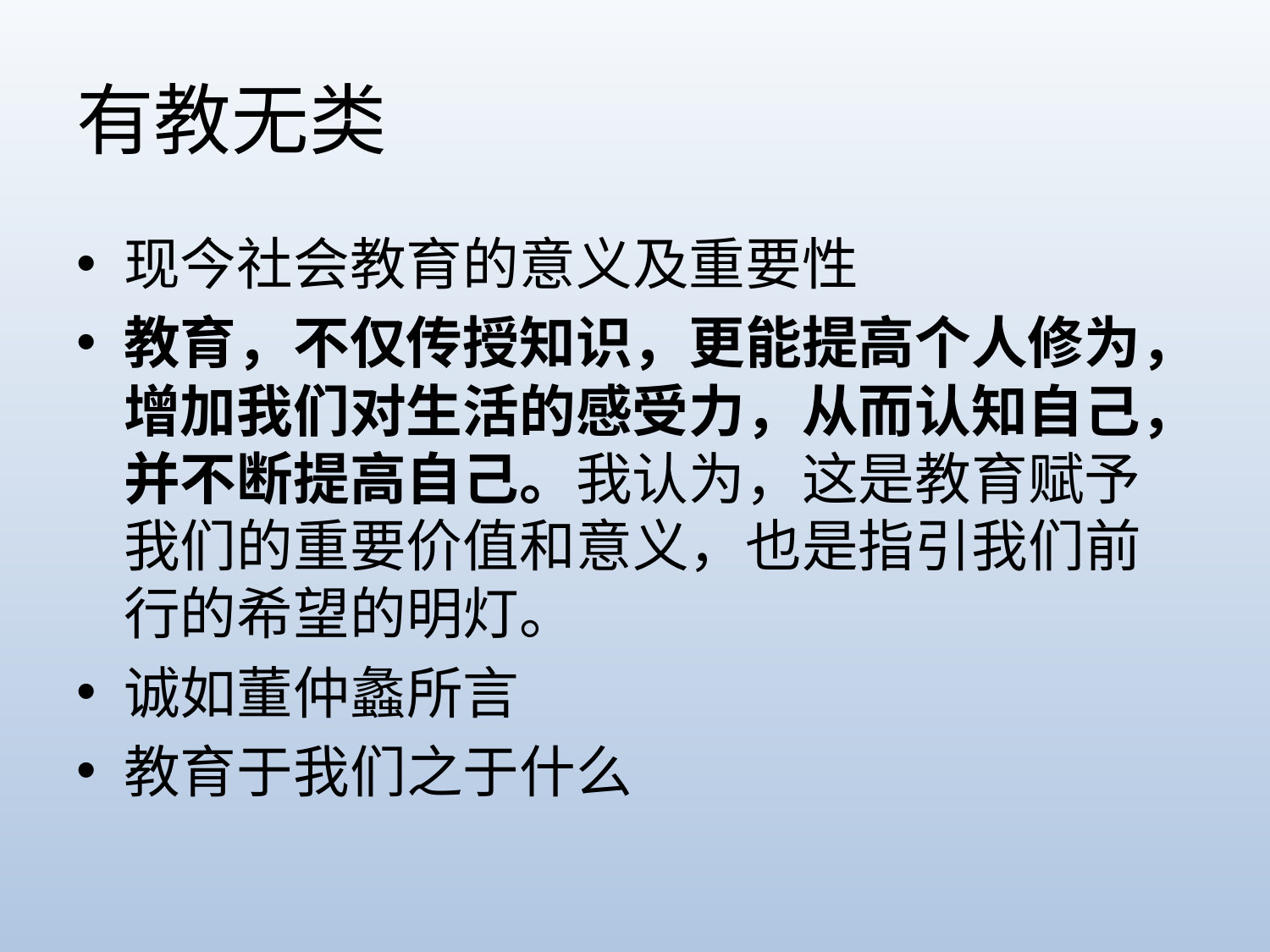

# 有教无类
现今社会教育的意义及重要性
教育，不仅传授知识，更能提高个人修为，增加我们对生活的感受力，从而认知自己，并不断提高自己。我认为，这是教育赋予我们的重要价值和意义，也是指引我们前行的希望的明灯。
诚如董仲蠡所言
教育于我们之于什么